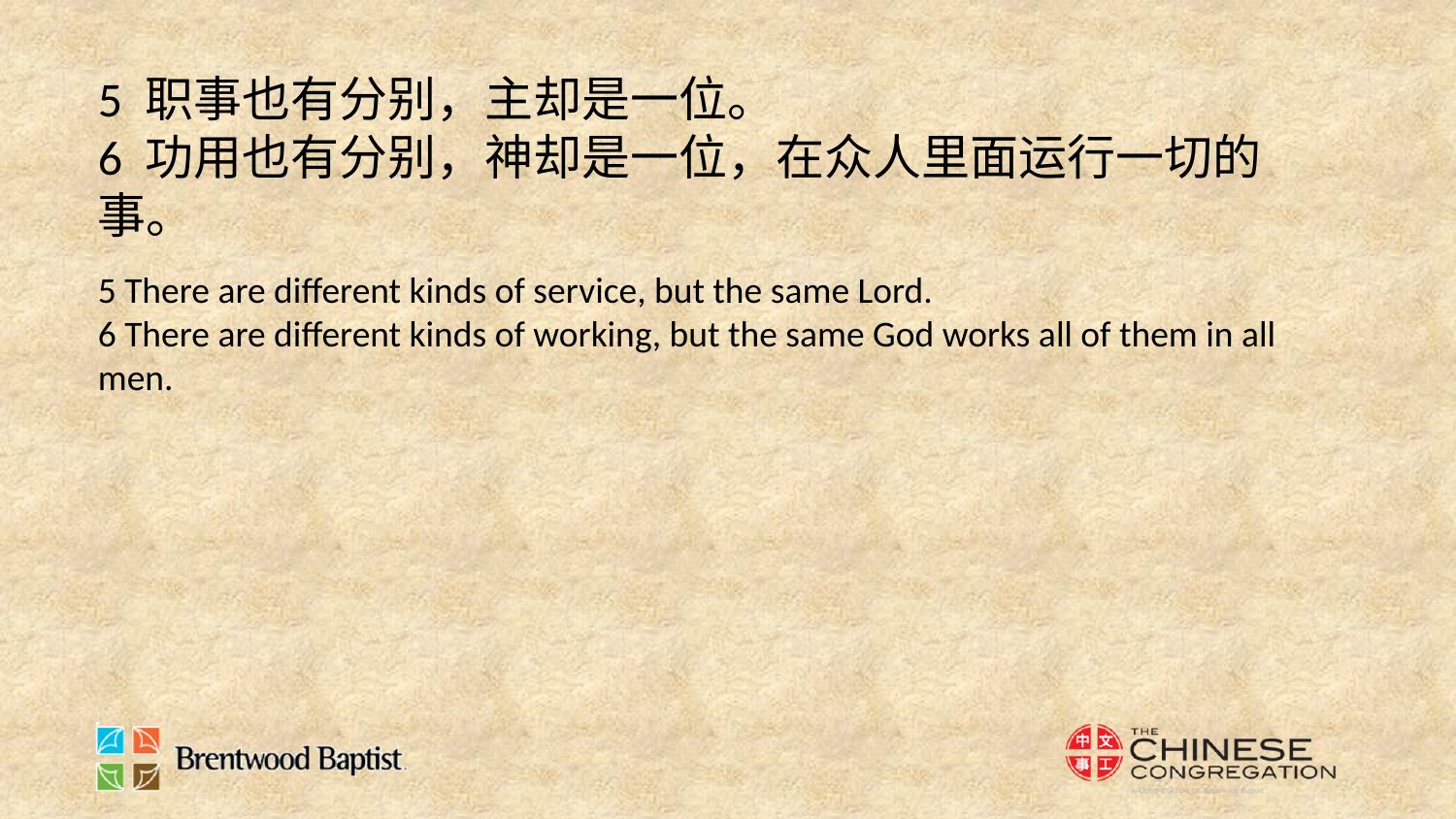

5 职事也有分别，主却是一位。
6 功用也有分别，神却是一位，在众人里面运行一切的事。

5 There are different kinds of service, but the same Lord.
6 There are different kinds of working, but the same God works all of them in all men.